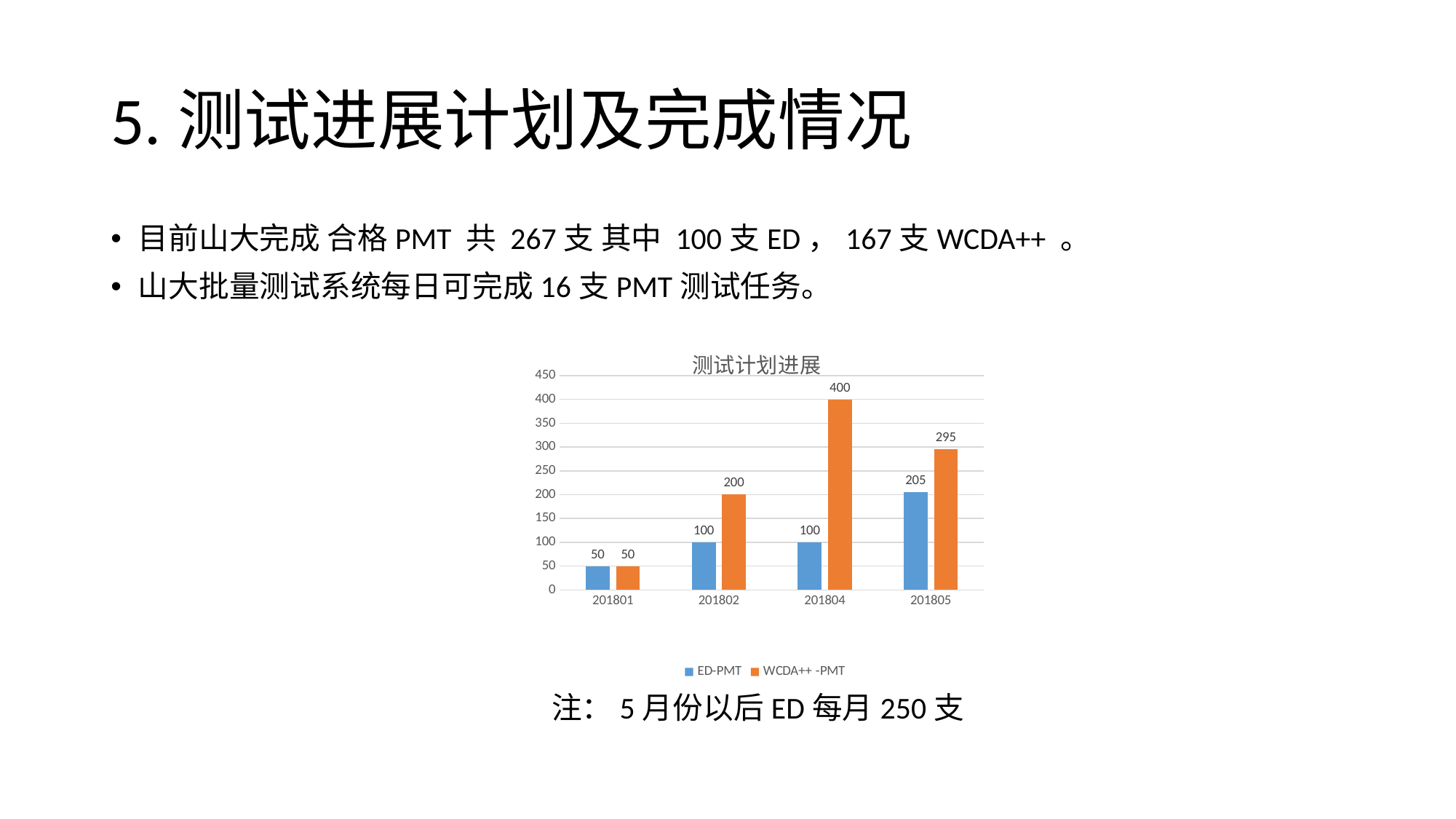

# 5.测试进展计划及完成情况
目前山大完成 合格PMT 共 267支 其中 100支ED，167支WCDA++ 。
山大批量测试系统每日可完成16支PMT测试任务。

### Chart: 测试计划进展

| Category | ED-PMT | WCDA++ -PMT |
|---|---|---|
| 201801 | 50.0 | 50.0 |
| 201802 | 100.0 | 200.0 |
| 201804 | 100.0 | 400.0 |
| 201805 | 205.0 | 295.0 |
注：5月份以后ED每月250支

15